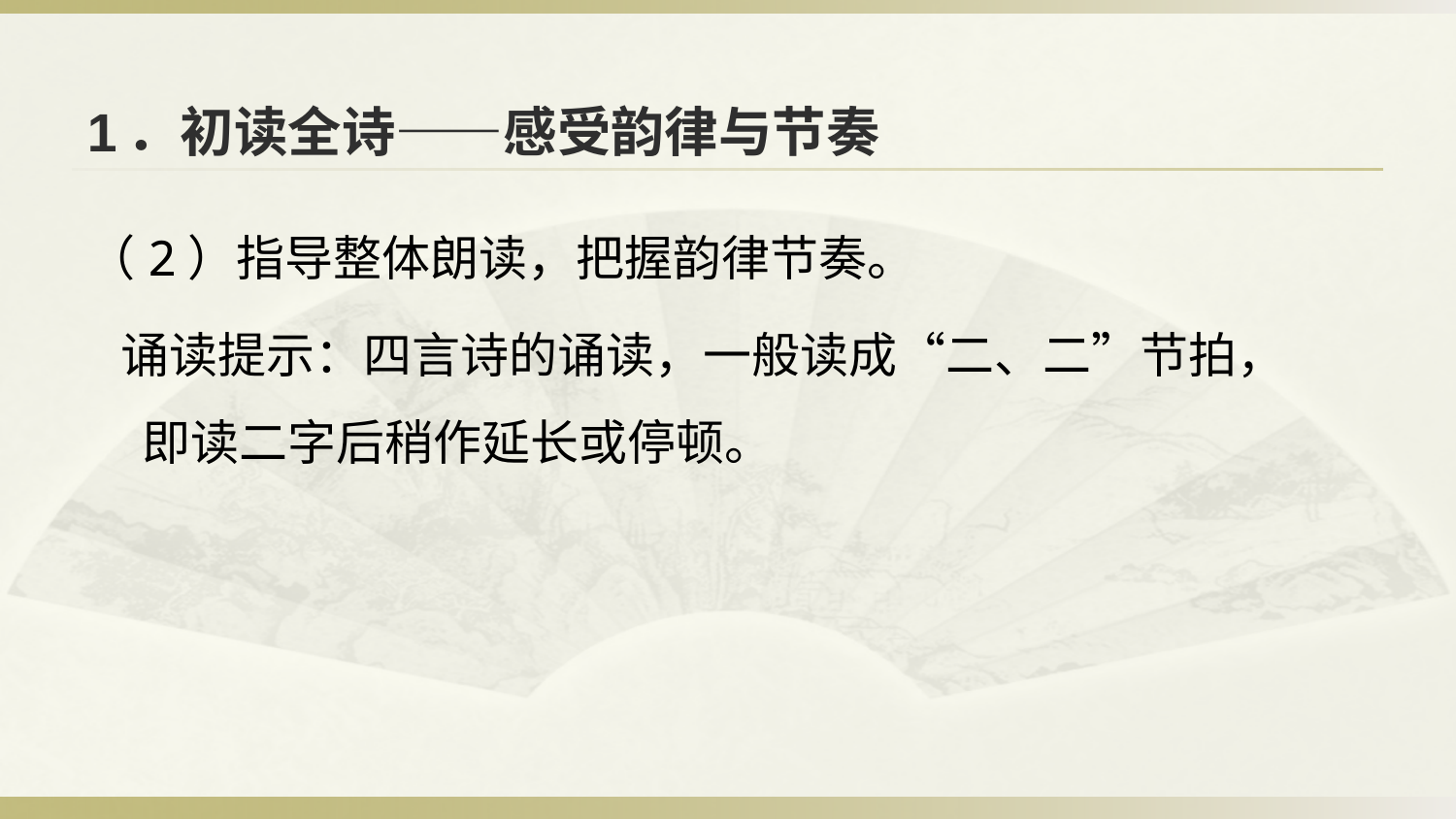

# 1．初读全诗——感受韵律与节奏
（2）指导整体朗读，把握韵律节奏。
  诵读提示：四言诗的诵读，一般读成“二、二”节拍，即读二字后稍作延长或停顿。